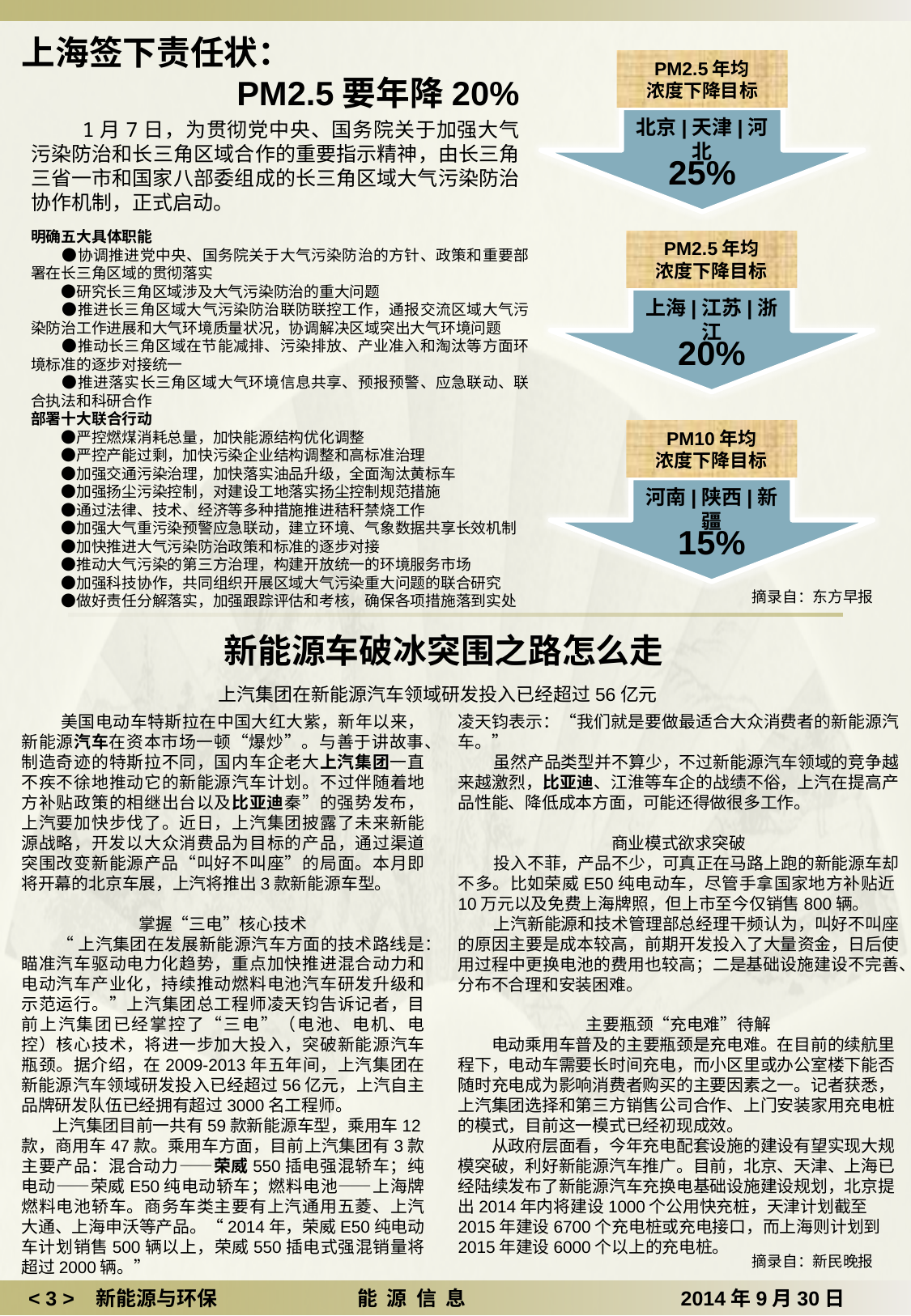

上海签下责任状：
 PM2.5要年降20%
PM2.5年均
浓度下降目标
北京|天津|河北
    1月7日，为贯彻党中央、国务院关于加强大气污染防治和长三角区域合作的重要指示精神，由长三角三省一市和国家八部委组成的长三角区域大气污染防治协作机制，正式启动。
25%

明确五大具体职能
　　●协调推进党中央、国务院关于大气污染防治的方针、政策和重要部署在长三角区域的贯彻落实
　　●研究长三角区域涉及大气污染防治的重大问题
　　●推进长三角区域大气污染防治联防联控工作，通报交流区域大气污染防治工作进展和大气环境质量状况，协调解决区域突出大气环境问题
　　●推动长三角区域在节能减排、污染排放、产业准入和淘汰等方面环境标准的逐步对接统一
　　●推进落实长三角区域大气环境信息共享、预报预警、应急联动、联合执法和科研合作
部署十大联合行动
　　●严控燃煤消耗总量，加快能源结构优化调整
　　●严控产能过剩，加快污染企业结构调整和高标准治理
　　●加强交通污染治理，加快落实油品升级，全面淘汰黄标车
　　●加强扬尘污染控制，对建设工地落实扬尘控制规范措施
　　●通过法律、技术、经济等多种措施推进秸秆禁烧工作
　　●加强大气重污染预警应急联动，建立环境、气象数据共享长效机制
　　●加快推进大气污染防治政策和标准的逐步对接
　　●推动大气污染的第三方治理，构建开放统一的环境服务市场
　　●加强科技协作，共同组织开展区域大气污染重大问题的联合研究
　　●做好责任分解落实，加强跟踪评估和考核，确保各项措施落到实处
PM2.5年均
浓度下降目标
上海|江苏|浙江
20%

PM10年均
浓度下降目标
河南|陕西|新疆
15%
摘录自：东方早报
新能源车破冰突围之路怎么走
上汽集团在新能源汽车领域研发投入已经超过56亿元
        美国电动车特斯拉在中国大红大紫，新年以来，新能源汽车在资本市场一顿“爆炒”。与善于讲故事、制造奇迹的特斯拉不同，国内车企老大上汽集团一直不疾不徐地推动它的新能源汽车计划。不过伴随着地方补贴政策的相继出台以及比亚迪秦”的强势发布，上汽要加快步伐了。近日，上汽集团披露了未来新能源战略，开发以大众消费品为目标的产品，通过渠道突围改变新能源产品“叫好不叫座”的局面。本月即将开幕的北京车展，上汽将推出3款新能源车型。
掌握“三电”核心技术
        “上汽集团在发展新能源汽车方面的技术路线是：瞄准汽车驱动电力化趋势，重点加快推进混合动力和电动汽车产业化，持续推动燃料电池汽车研发升级和示范运行。”上汽集团总工程师凌天钧告诉记者，目前上汽集团已经掌控了“三电”（电池、电机、电控）核心技术，将进一步加大投入，突破新能源汽车瓶颈。据介绍，在2009-2013年五年间，上汽集团在新能源汽车领域研发投入已经超过56亿元，上汽自主品牌研发队伍已经拥有超过3000名工程师。
       上汽集团目前一共有59款新能源车型，乘用车12款，商用车47款。乘用车方面，目前上汽集团有3款主要产品：混合动力——荣威550插电强混轿车；纯电动——荣威E50纯电动轿车；燃料电池——上海牌燃料电池轿车。商务车类主要有上汽通用五菱、上汽大通、上海申沃等产品。“2014年，荣威E50纯电动车计划销售500辆以上，荣威550插电式强混销量将超过2000辆。”
凌天钧表示：“我们就是要做最适合大众消费者的新能源汽车。”
        虽然产品类型并不算少，不过新能源汽车领域的竞争越来越激烈，比亚迪、江淮等车企的战绩不俗，上汽在提高产品性能、降低成本方面，可能还得做很多工作。
商业模式欲求突破
        投入不菲，产品不少，可真正在马路上跑的新能源车却不多。比如荣威E50纯电动车，尽管手拿国家地方补贴近10万元以及免费上海牌照，但上市至今仅销售800辆。
        上汽新能源和技术管理部总经理干频认为，叫好不叫座的原因主要是成本较高，前期开发投入了大量资金，日后使用过程中更换电池的费用也较高；二是基础设施建设不完善、分布不合理和安装困难。
主要瓶颈“充电难”待解
　　电动乘用车普及的主要瓶颈是充电难。在目前的续航里程下，电动车需要长时间充电，而小区里或办公室楼下能否随时充电成为影响消费者购买的主要因素之一。记者获悉，上汽集团选择和第三方销售公司合作、上门安装家用充电桩的模式，目前这一模式已经初现成效。
　　从政府层面看，今年充电配套设施的建设有望实现大规模突破，利好新能源汽车推广。目前，北京、天津、上海已经陆续发布了新能源汽车充换电基础设施建设规划，北京提出2014年内将建设1000个公用快充桩，天津计划截至2015年建设6700个充电桩或充电接口，而上海则计划到2015年建设6000个以上的充电桩。
摘录自：新民晚报
  ˂ 3 ˃   新能源与环保                              能  源  信  息                                             2014年9月30日